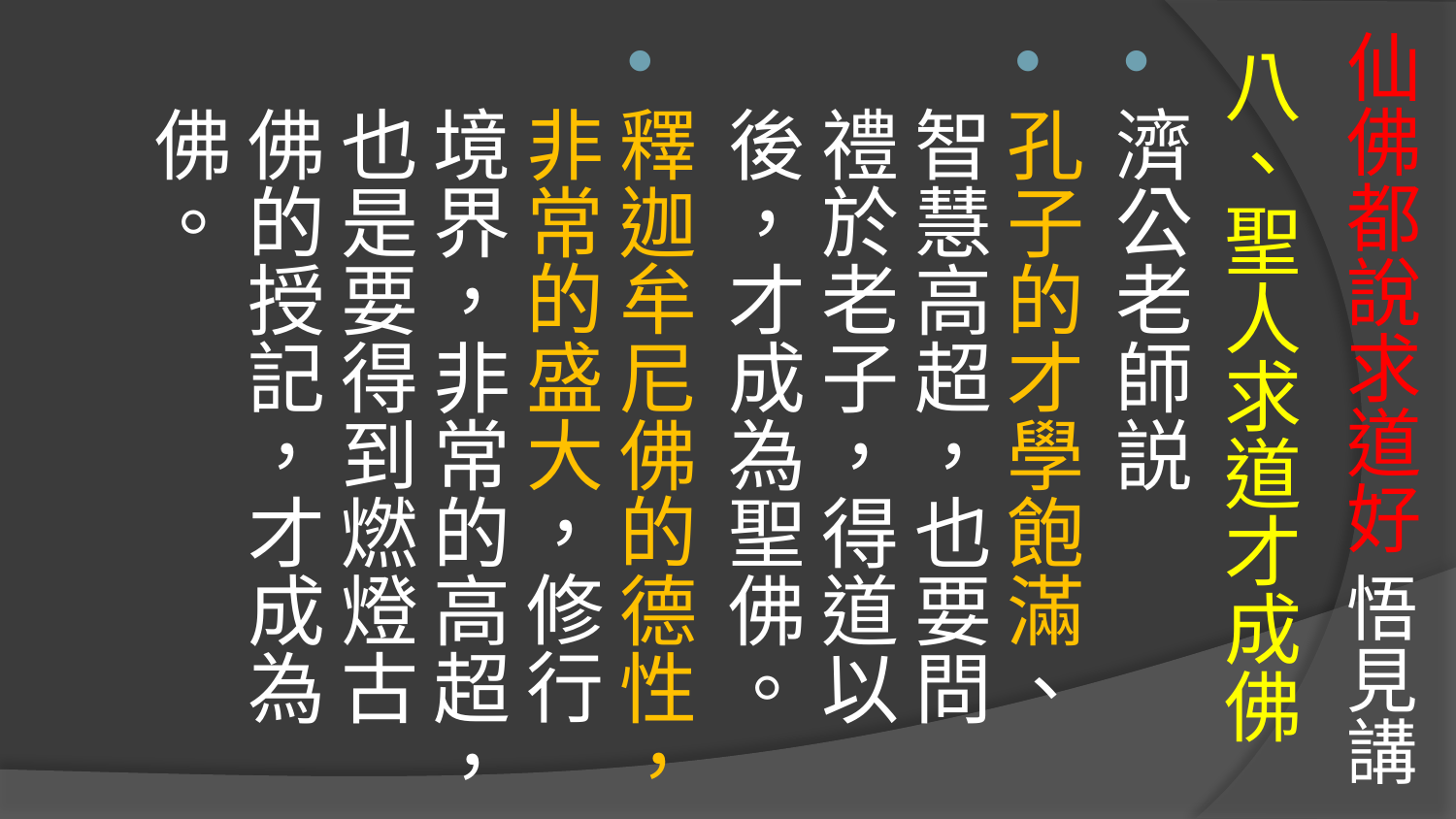

# 仙佛都說求道好 悟見講
八、聖人求道才成佛
濟公老師説
孔子的才學飽滿、智慧高超，也要問禮於老子，得道以後，才成為聖佛。
釋迦牟尼佛的德性，非常的盛大，修行境界，非常的高超，也是要得到燃燈古佛的授記，才成為佛。